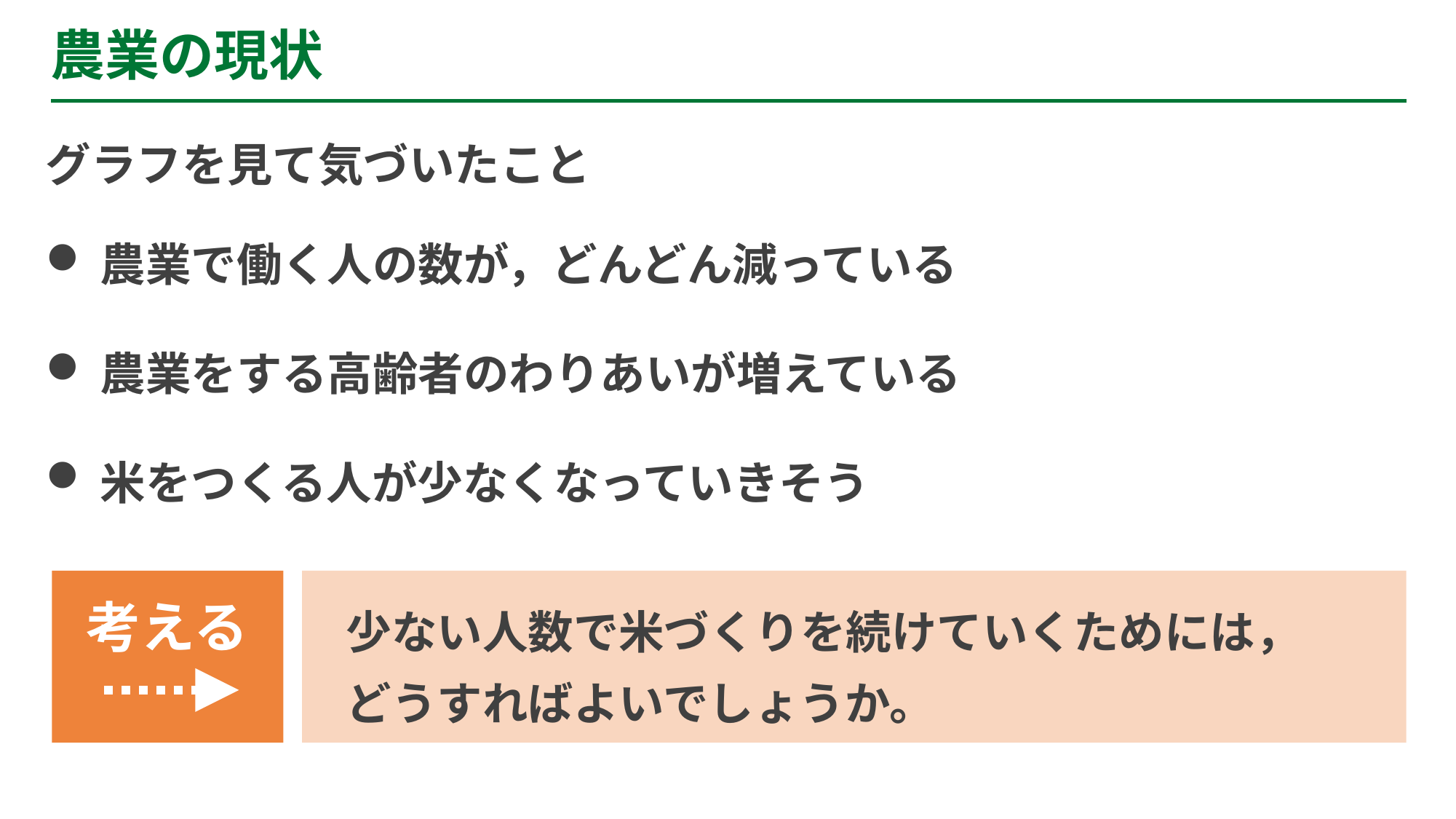

農業の現状
グラフを見て気づいたこと
農業で働く人の数が，どんどん減っている
農業をする高齢者のわりあいが増えている
米をつくる人が少なくなっていきそう

少ない人数で米づくりを続けていくためには，
どうすればよいでしょうか。
考える